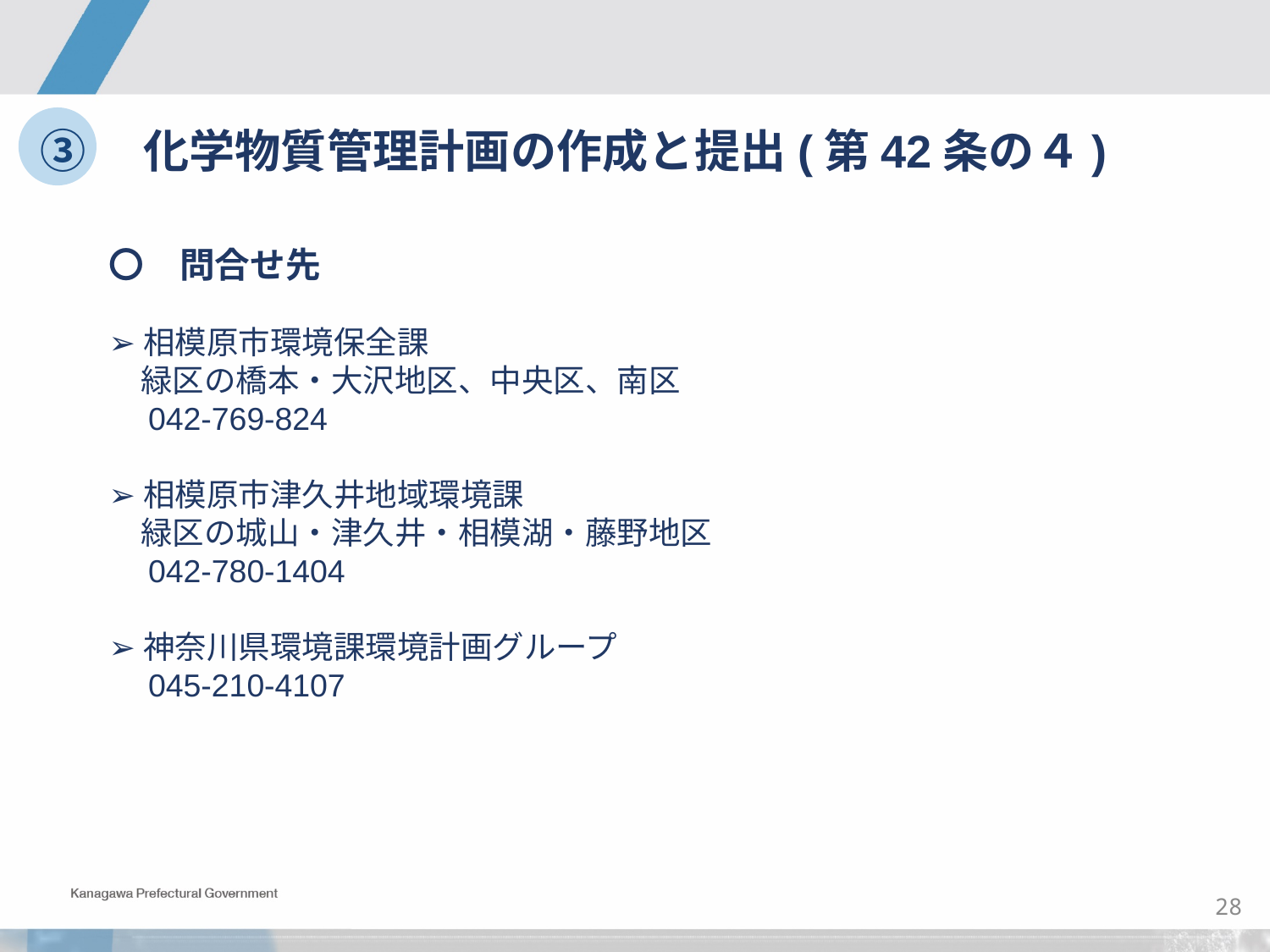

③　化学物質管理計画の作成と提出(第42条の４)
〇　問合せ先

➢相模原市環境保全課
　緑区の橋本・大沢地区、中央区、南区
　042-769-824

➢相模原市津久井地域環境課
　緑区の城山・津久井・相模湖・藤野地区
　042-780-1404

➢神奈川県環境課環境計画グループ
　045-210-4107
28